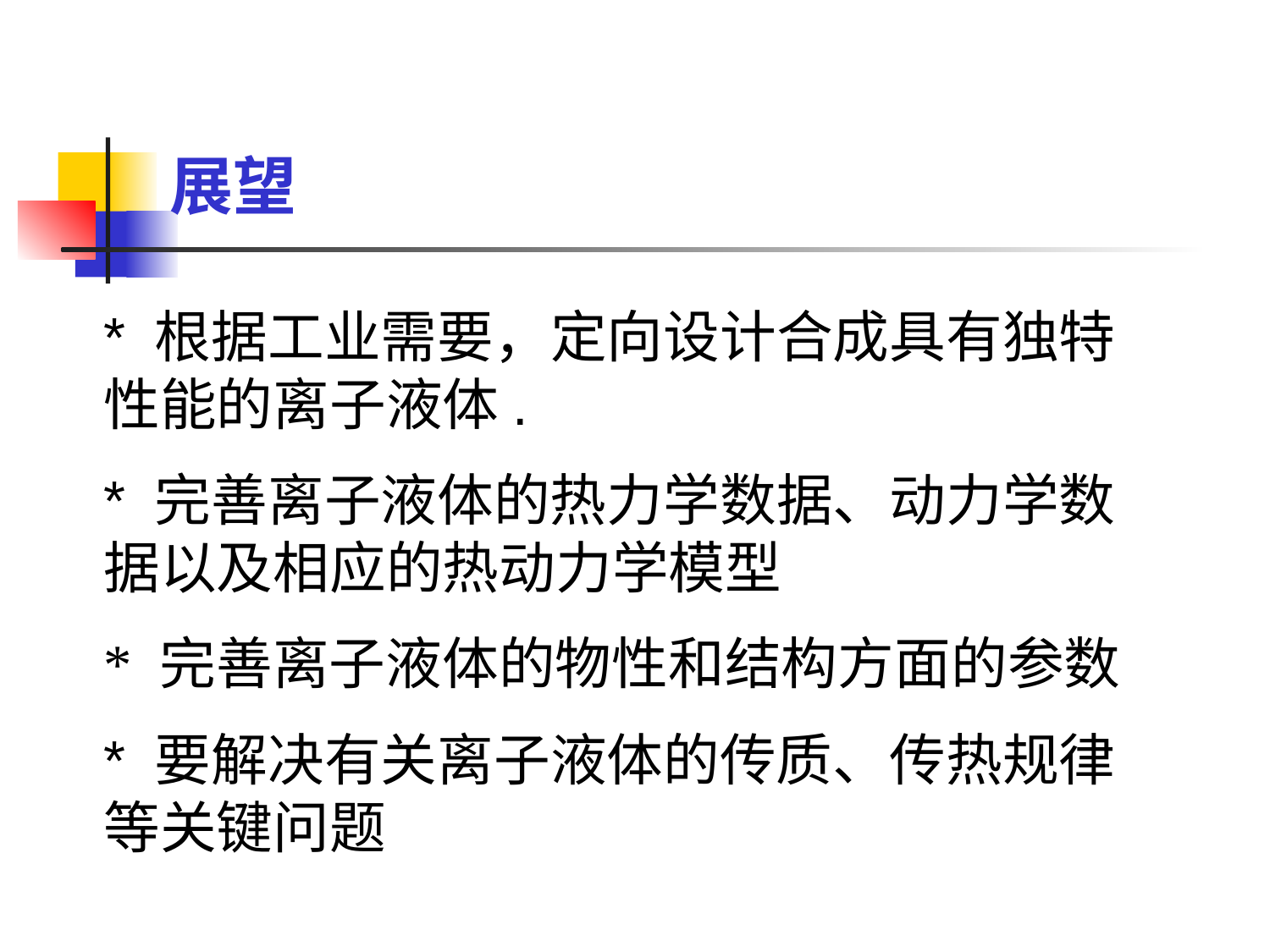

展望
* 根据工业需要，定向设计合成具有独特性能的离子液体.
* 完善离子液体的热力学数据、动力学数据以及相应的热动力学模型
* 完善离子液体的物性和结构方面的参数
* 要解决有关离子液体的传质、传热规律等关键问题